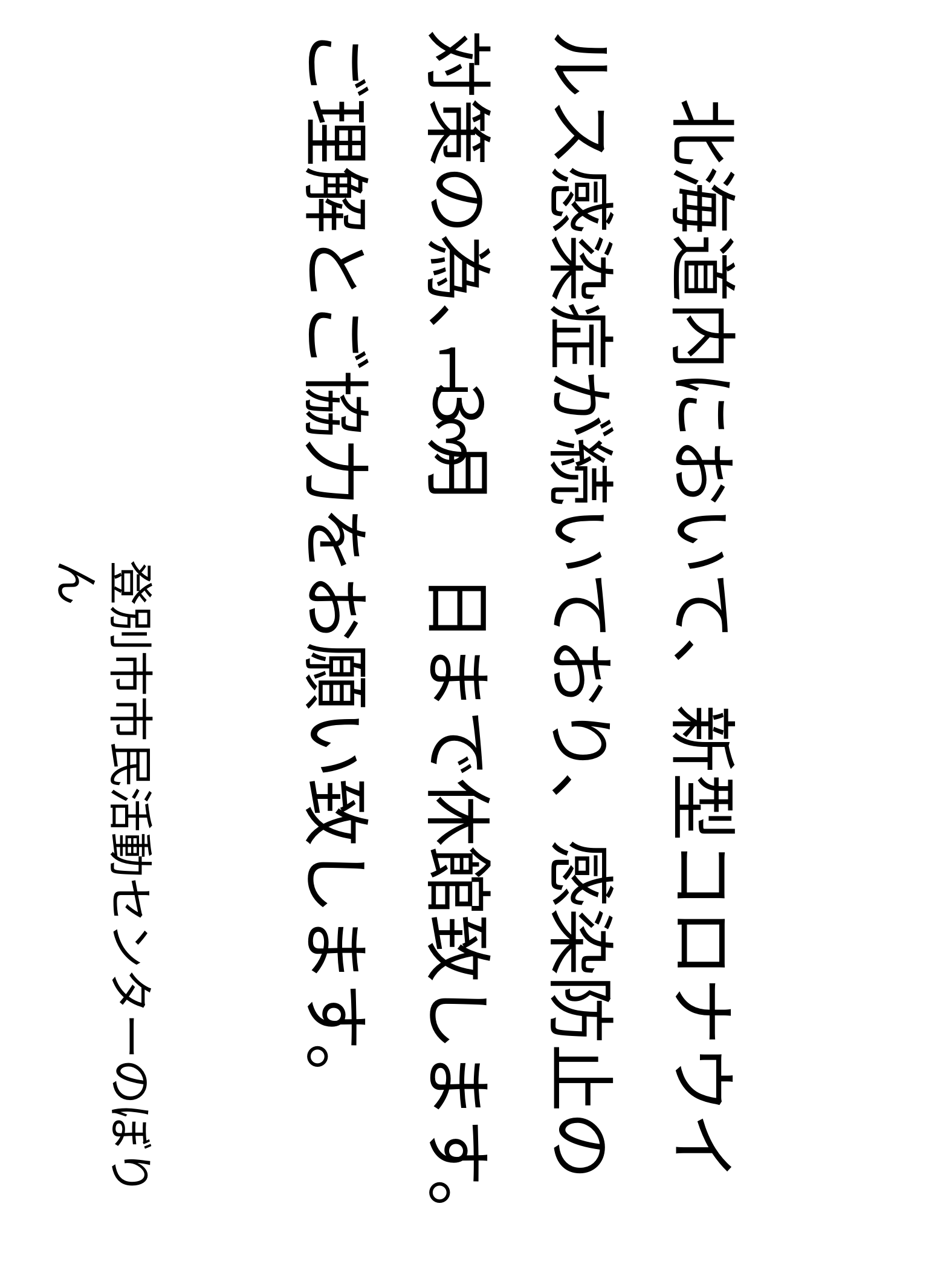

北海道内において、新型コロナウイルス感染症が続いており、感染防止の対策の為、３月　日まで休館致します。
ご理解とご協力をお願い致します。
１３
登別市市民活動センターのぼりん